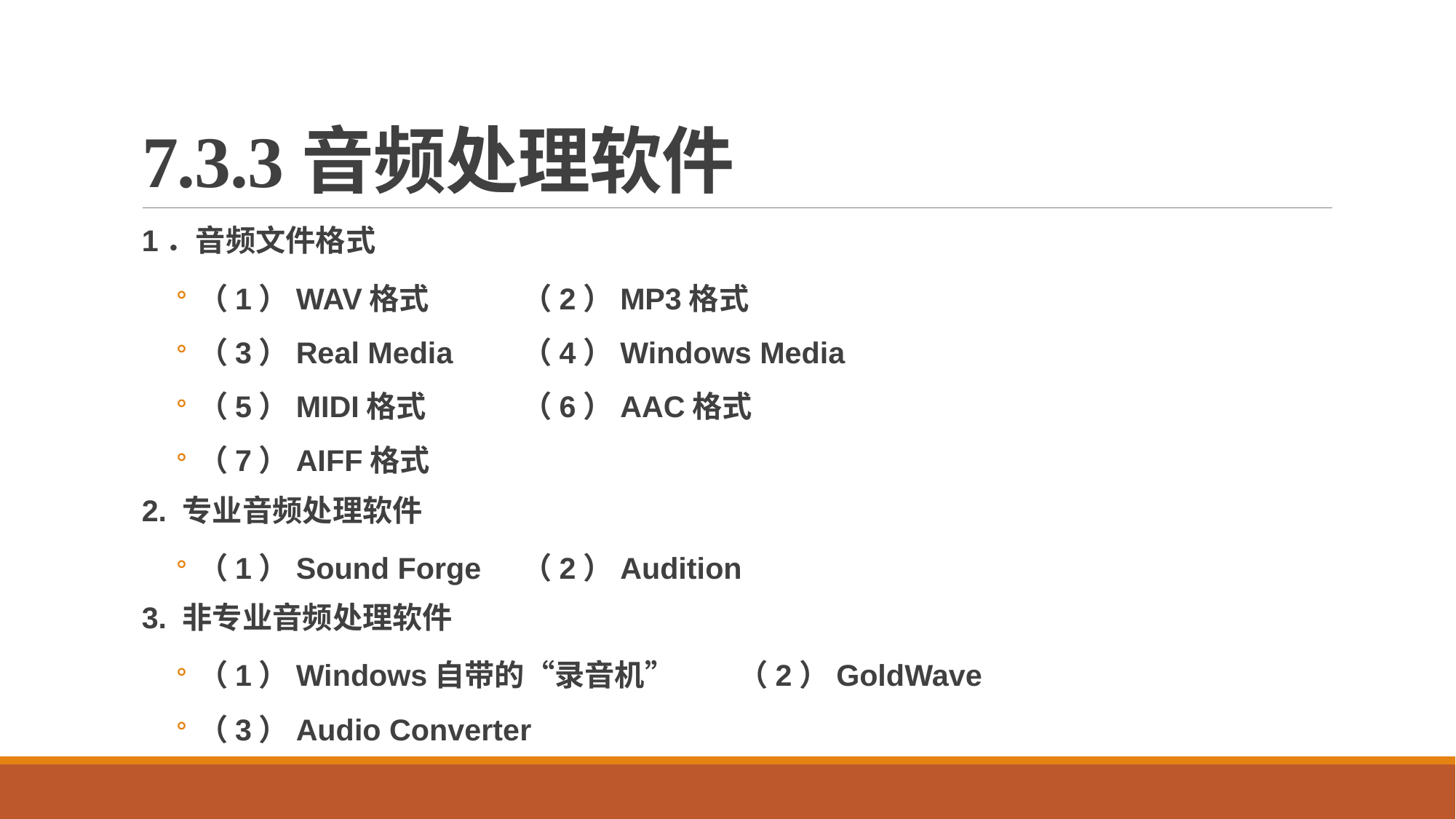

# 7.3.3音频处理软件
1．音频文件格式
（1）WAV格式			（2）MP3格式
（3）Real Media			（4）Windows Media
（5）MIDI格式			（6）AAC格式
（7）AIFF格式
2. 专业音频处理软件
（1）Sound Forge			（2）Audition
3. 非专业音频处理软件
（1）Windows自带的“录音机”	（2）GoldWave
（3）Audio Converter